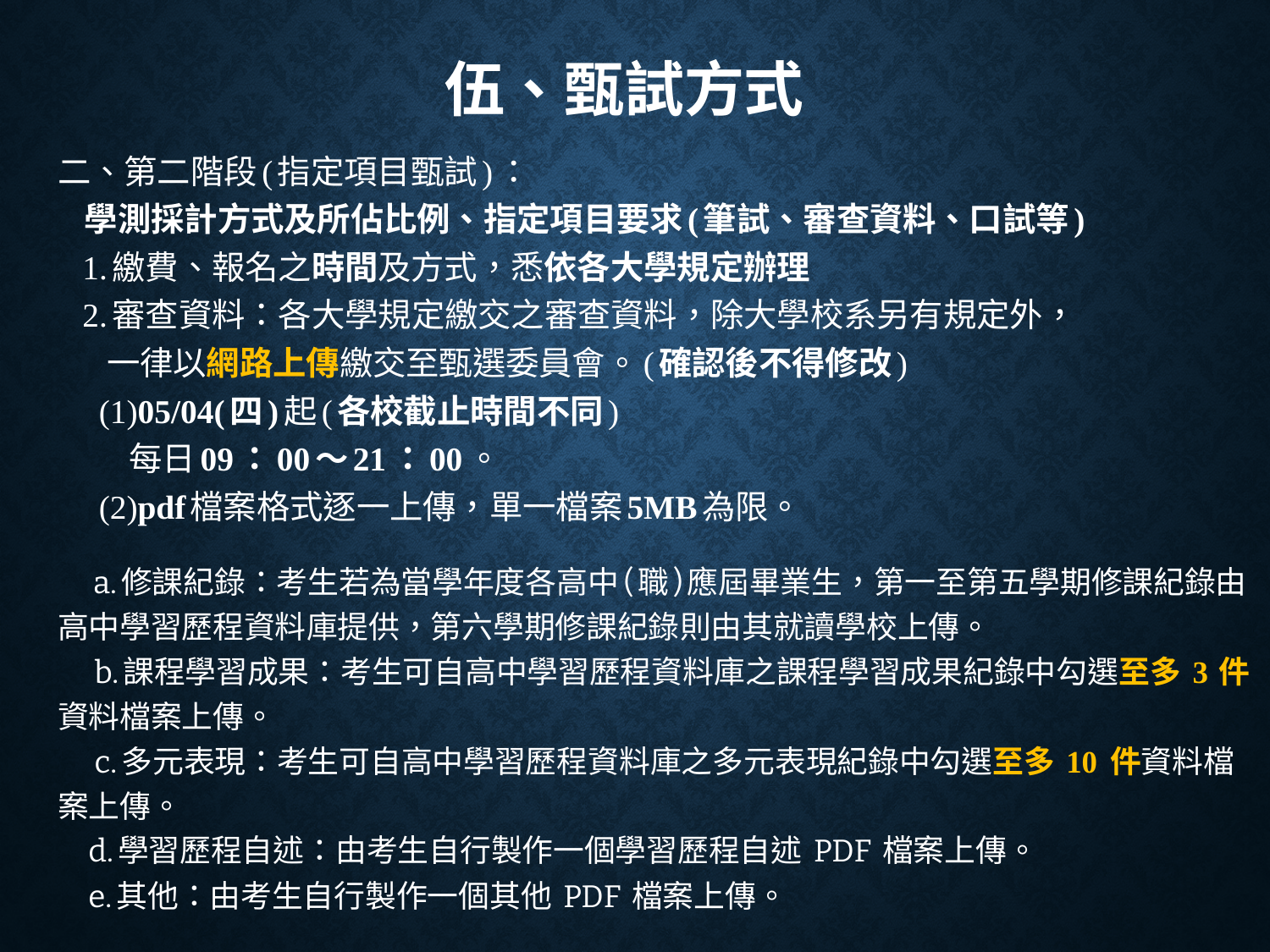

# 伍、甄試方式
二、第二階段(指定項目甄試)：
   學測採計方式及所佔比例、指定項目要求(筆試、審查資料、口試等)
   1.繳費、報名之時間及方式，悉依各大學規定辦理
   2.審查資料：各大學規定繳交之審查資料，除大學校系另有規定外，
      一律以網路上傳繳交至甄選委員會。(確認後不得修改)
     (1)05/04(四)起(各校截止時間不同)
         每日09：00～21：00。
     (2)pdf檔案格式逐一上傳，單一檔案5MB為限。
       a.修課紀錄：考生若為當學年度各高中(職)應屆畢業生，第一至第五學期修課紀錄由高中學習歷程資料庫提供，第六學期修課紀錄則由其就讀學校上傳。
      b.課程學習成果：考生可自高中學習歷程資料庫之課程學習成果紀錄中勾選至多 3 件資料檔案上傳。
      c.多元表現：考生可自高中學習歷程資料庫之多元表現紀錄中勾選至多 10 件資料檔案上傳。
     d.學習歷程自述：由考生自行製作一個學習歷程自述 PDF 檔案上傳。
     e.其他：由考生自行製作一個其他 PDF 檔案上傳。